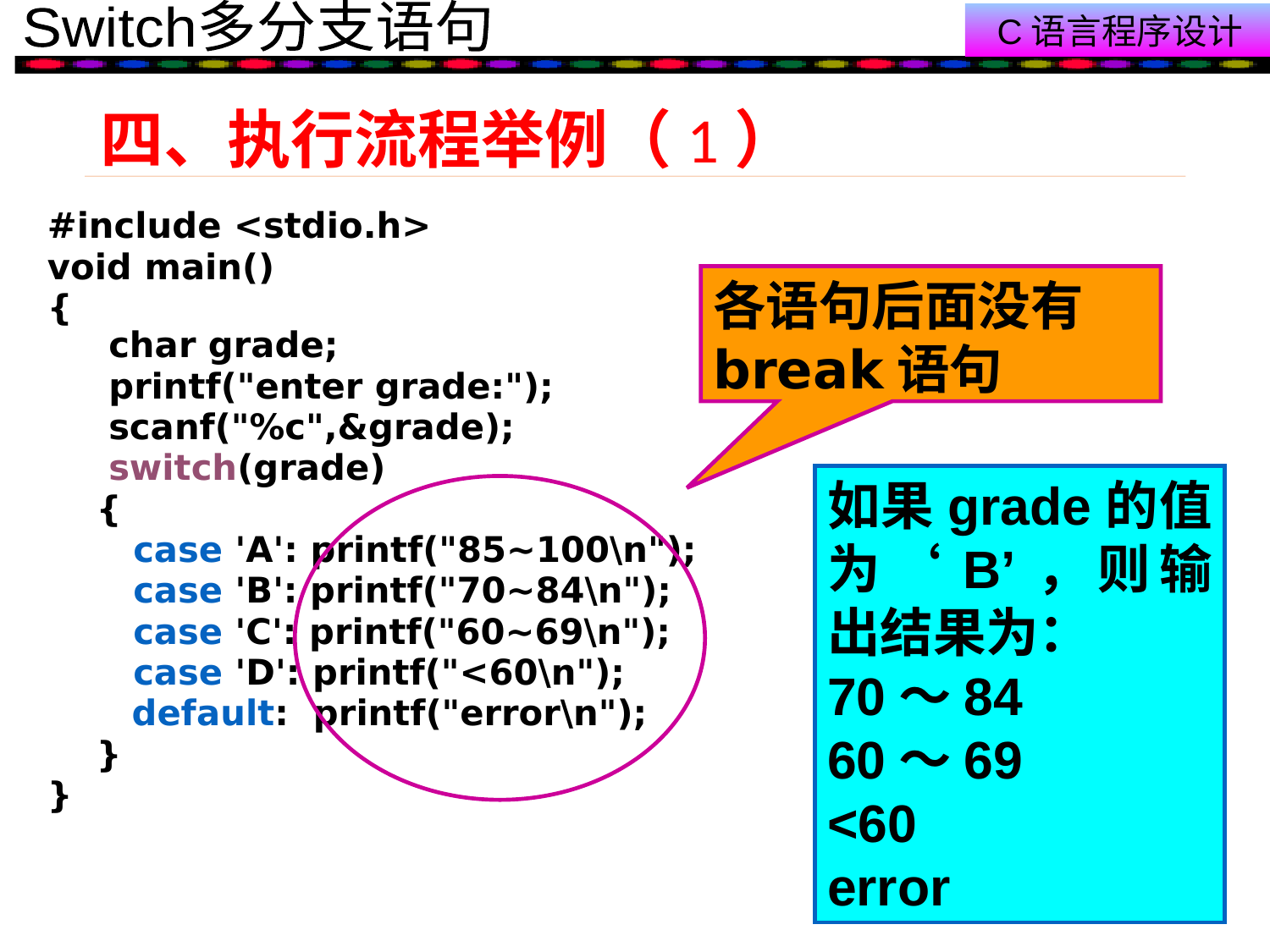

# 四、执行流程举例（1）
#include <stdio.h>
void main()
{
     char grade;
     printf("enter grade:");
     scanf("%c",&grade);
     switch(grade)
    {
       case 'A': printf("85~100\n");
       case 'B': printf("70~84\n");
       case 'C': printf("60~69\n");
       case 'D': printf("<60\n");
	   default:  printf("error\n");
    }
}
各语句后面没有break语句
如果grade的值为‘B’，则输出结果为：
70～84
60～69
<60
error